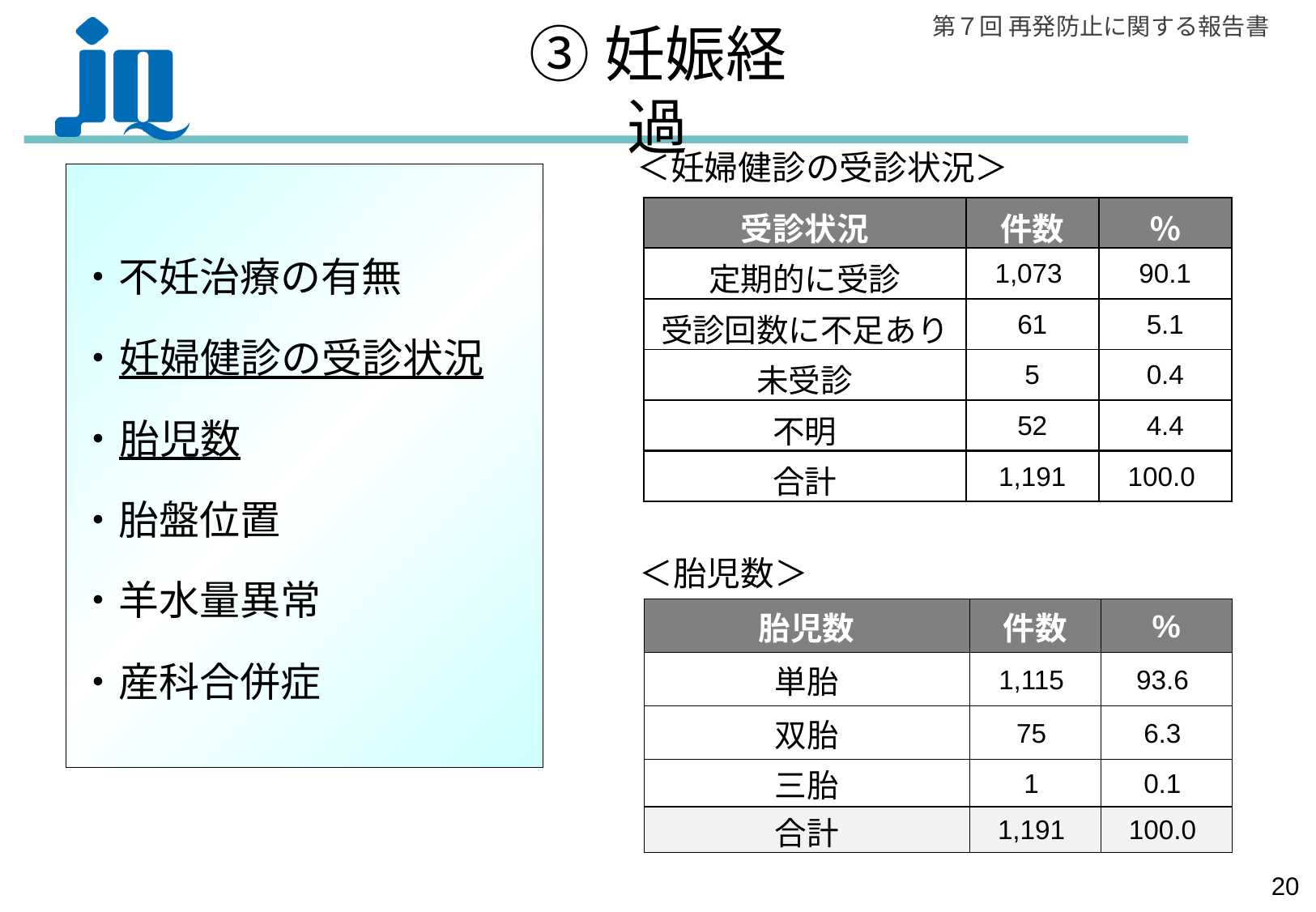

# ③妊娠経過
＜妊婦健診の受診状況＞
・不妊治療の有無
・妊婦健診の受診状況
・胎児数
・胎盤位置
・羊水量異常
・産科合併症
| 受診状況 | 件数 | ％ |
| --- | --- | --- |
| 定期的に受診 | 1,073 | 90.1 |
| 受診回数に不足あり | 61 | 5.1 |
| 未受診 | 5 | 0.4 |
| 不明 | 52 | 4.4 |
| 合計 | 1,191 | 100.0 |
＜胎児数＞
| 胎児数 | 件数 | % |
| --- | --- | --- |
| 単胎 | 1,115 | 93.6 |
| 双胎 | 75 | 6.3 |
| 三胎 | 1 | 0.1 |
| 合計 | 1,191 | 100.0 |
20